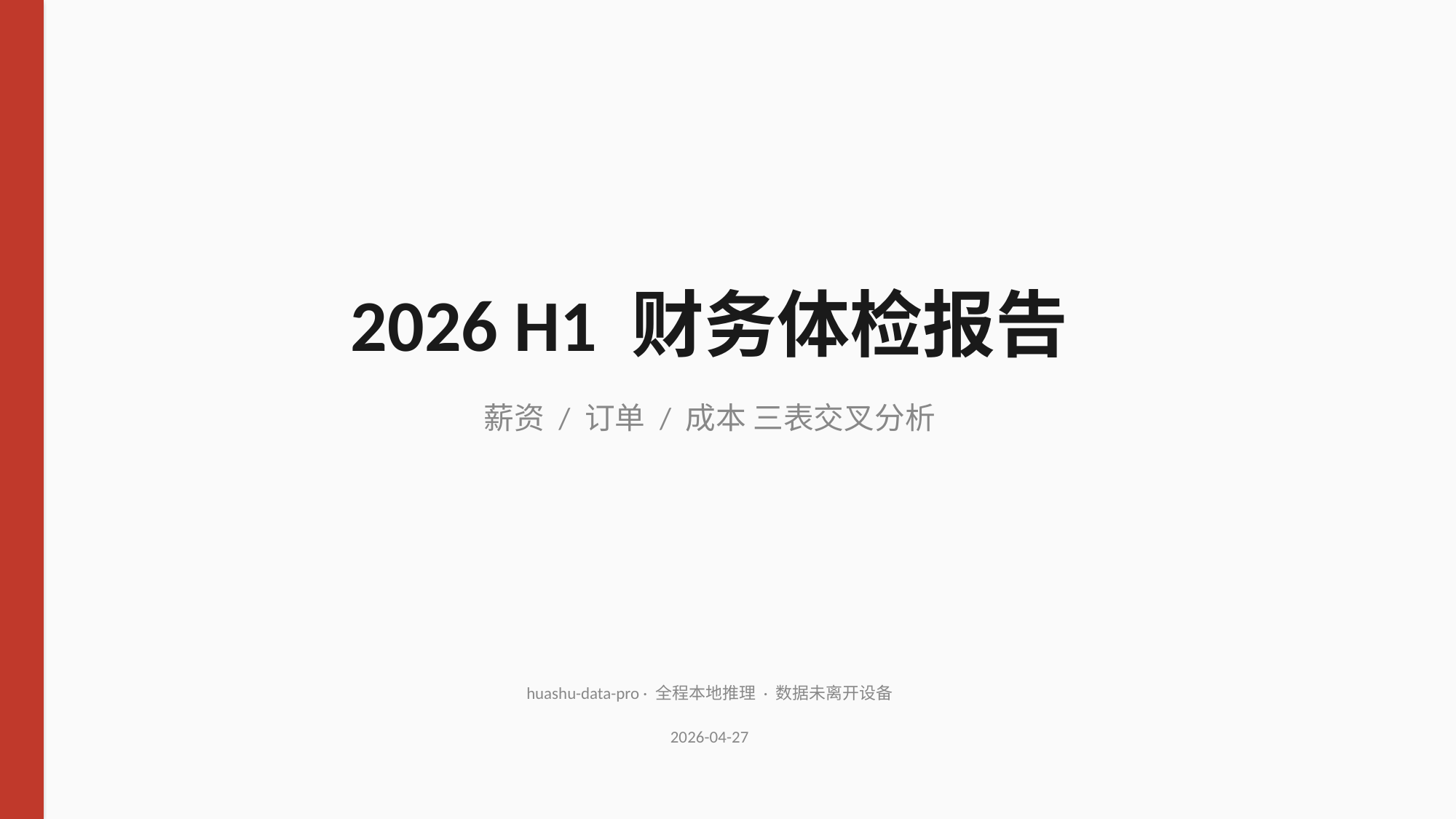

2026 H1 财务体检报告
薪资 / 订单 / 成本 三表交叉分析
huashu-data-pro · 全程本地推理 · 数据未离开设备
2026-04-27